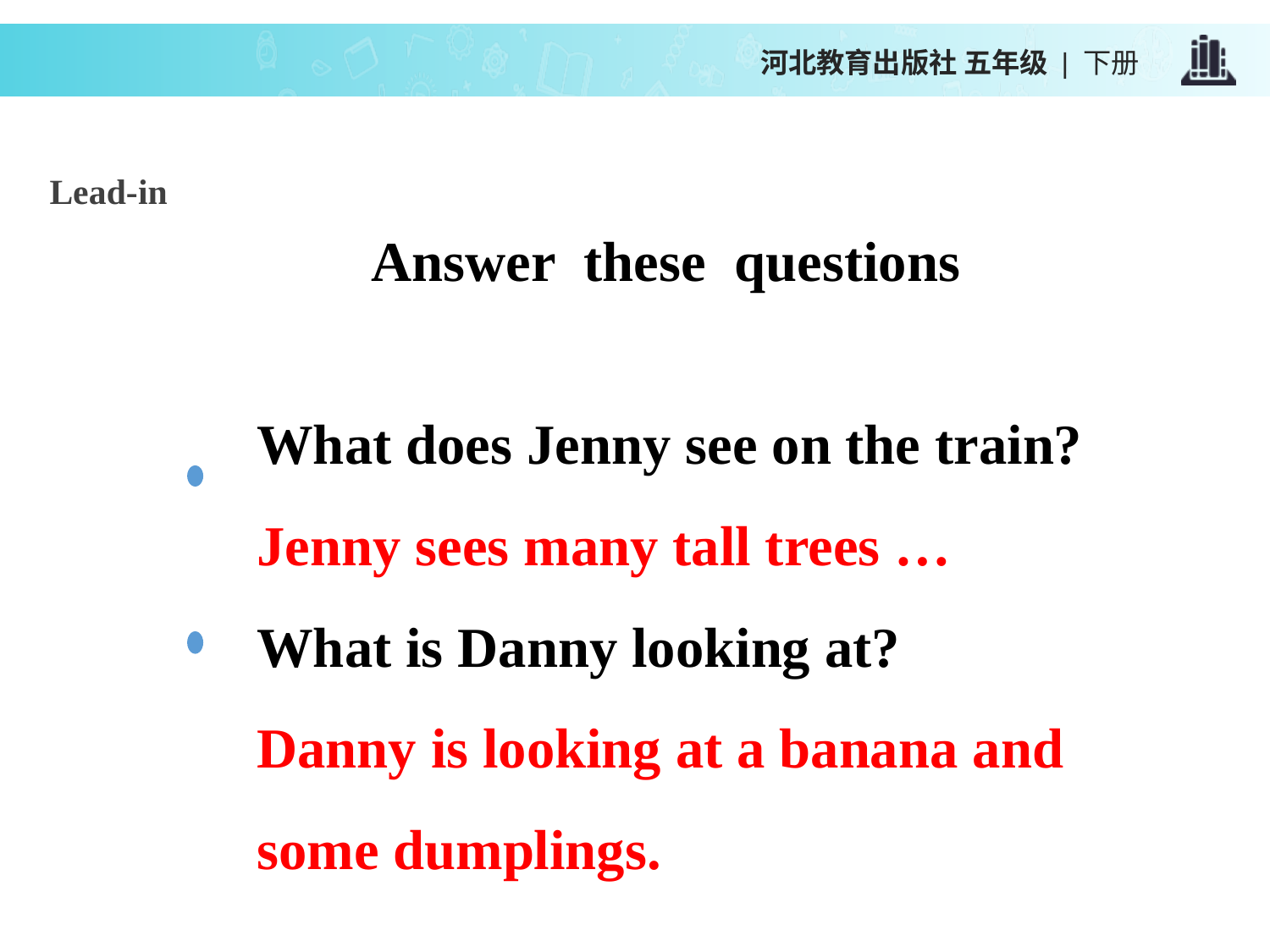

河北教育出版社 五年级 | 下册
Lead-in
Answer  these  questions
What does Jenny see on the train?
Jenny sees many tall trees …
What is Danny looking at?
Danny is looking at a banana and  some dumplings.